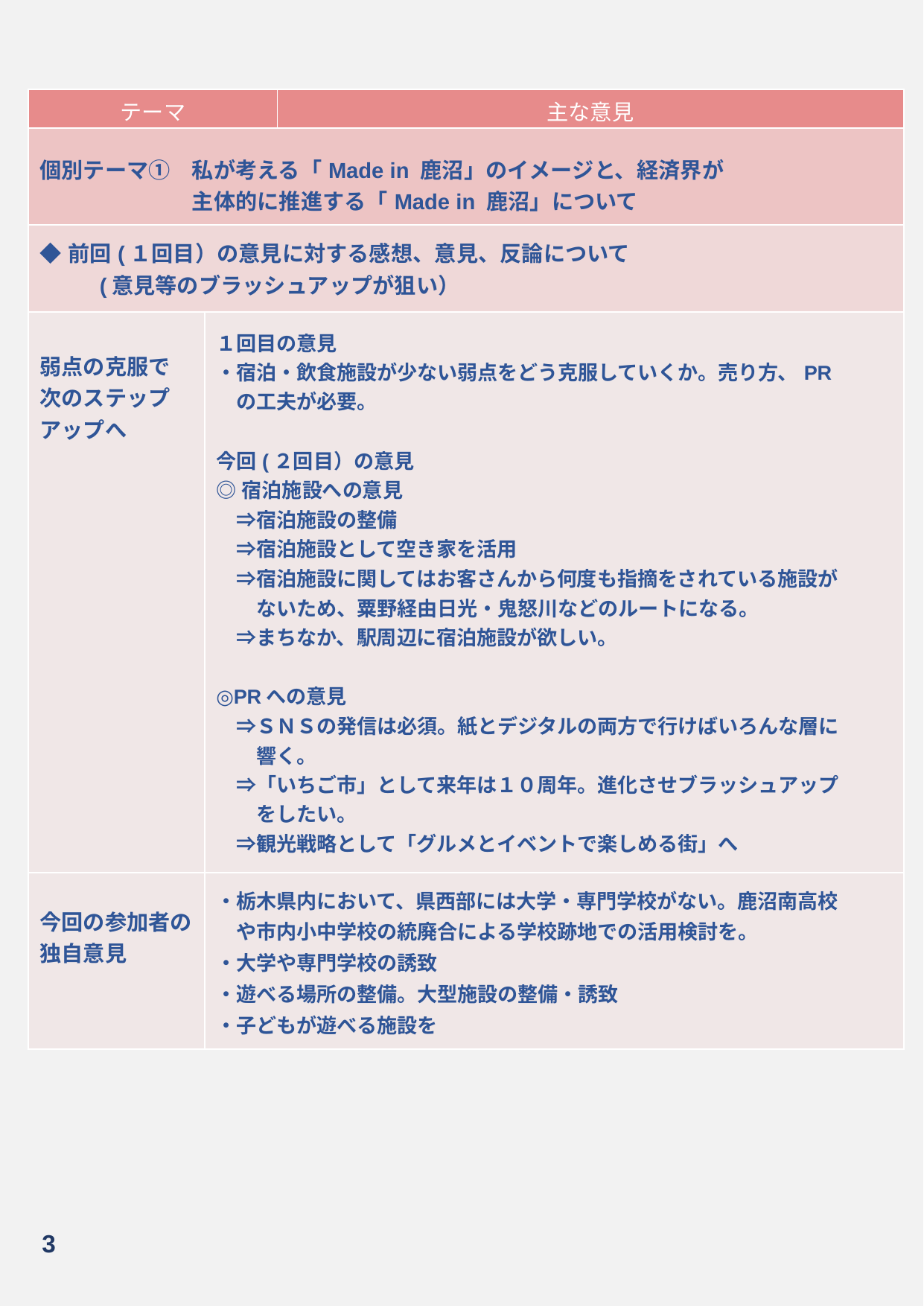

| テーマ |  | 主な意見 |
| --- | --- | --- |
| 個別テーマ①　私が考える「Made in 鹿沼」のイメージと、経済界が 　　　　　　　主体的に推進する「Made in 鹿沼」について |  |  |
| ◆前回(１回目）の意見に対する感想、意見、反論について　　　　 　　 (意見等のブラッシュアップが狙い） |  |  |
| 弱点の克服で 次のステップアップへ | １回目の意見 ・宿泊・飲食施設が少ない弱点をどう克服していくか。売り方、PR 　の工夫が必要。 今回(２回目）の意見 ◎宿泊施設への意見 　⇒宿泊施設の整備 　⇒宿泊施設として空き家を活用 　⇒宿泊施設に関してはお客さんから何度も指摘をされている施設が 　　ないため、粟野経由日光・鬼怒川などのルートになる。 　⇒まちなか、駅周辺に宿泊施設が欲しい。 ◎PRへの意見 　⇒ＳＮＳの発信は必須。紙とデジタルの両方で行けばいろんな層に　 　　響く。 　⇒「いちご市」として来年は１０周年。進化させブラッシュアップ 　　をしたい。 　⇒観光戦略として「グルメとイベントで楽しめる街」へ |  |
| 今回の参加者の 独自意見 | ・栃木県内において、県西部には大学・専門学校がない。鹿沼南高校 　や市内小中学校の統廃合による学校跡地での活用検討を。 ・大学や専門学校の誘致 ・遊べる場所の整備。大型施設の整備・誘致 ・子どもが遊べる施設を |  |

3